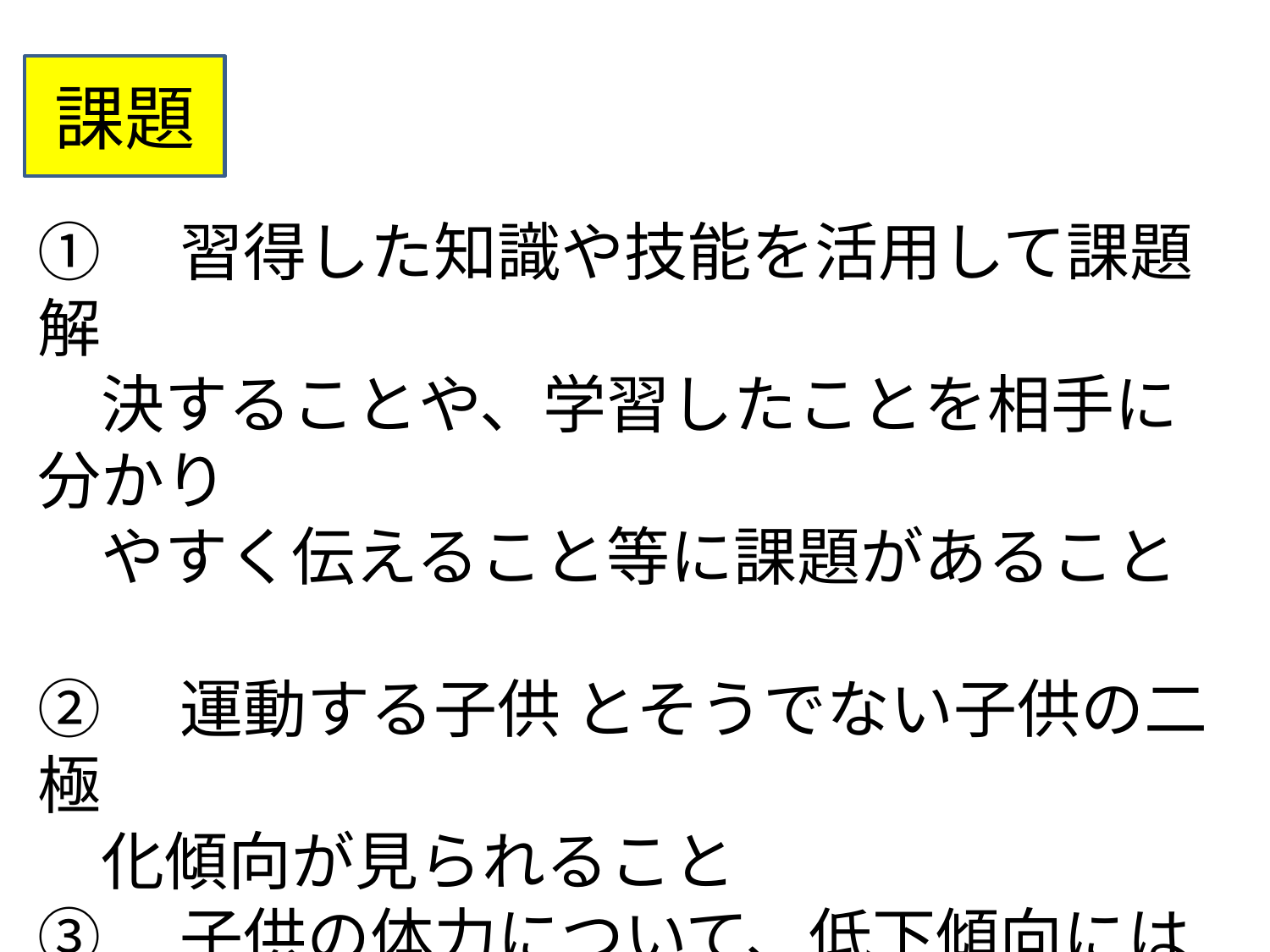

課題
①　習得した知識や技能を活用して課題解
　決することや、学習したことを相手に分かり
　やすく伝えること等に課題があること
②　運動する子供 とそうでない子供の二極
　化傾向が見られること
③　子供の体力について、低下傾向には歯
　止めが掛かっているものの、体力水準が高
　かった昭和６０年ごろと比較すると、依然と
　して低い状況が見られること